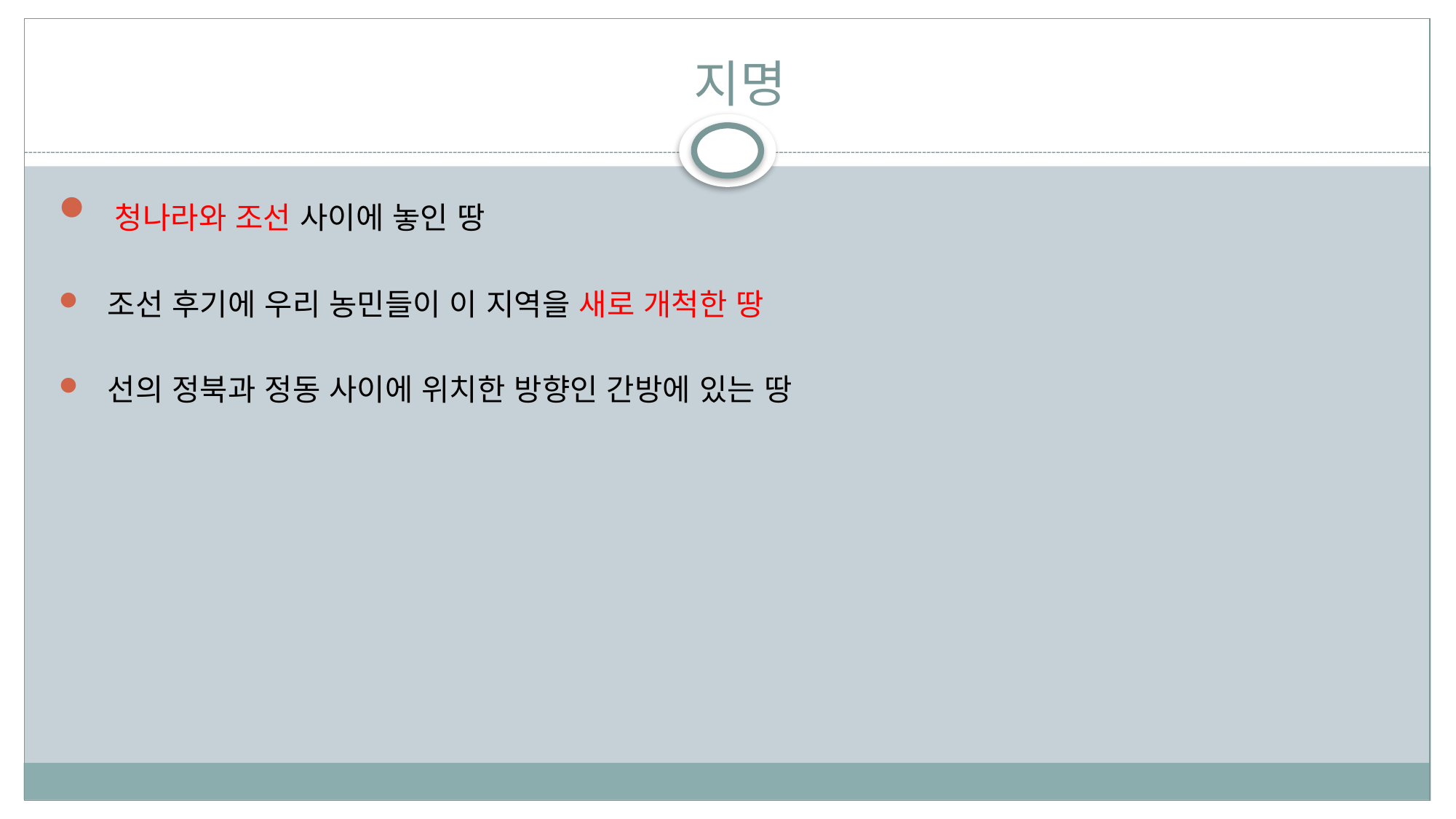

# 지명
 청나라와 조선 사이에 놓인 땅

 조선 후기에 우리 농민들이 이 지역을 새로 개척한 땅

 선의 정북과 정동 사이에 위치한 방향인 간방에 있는 땅